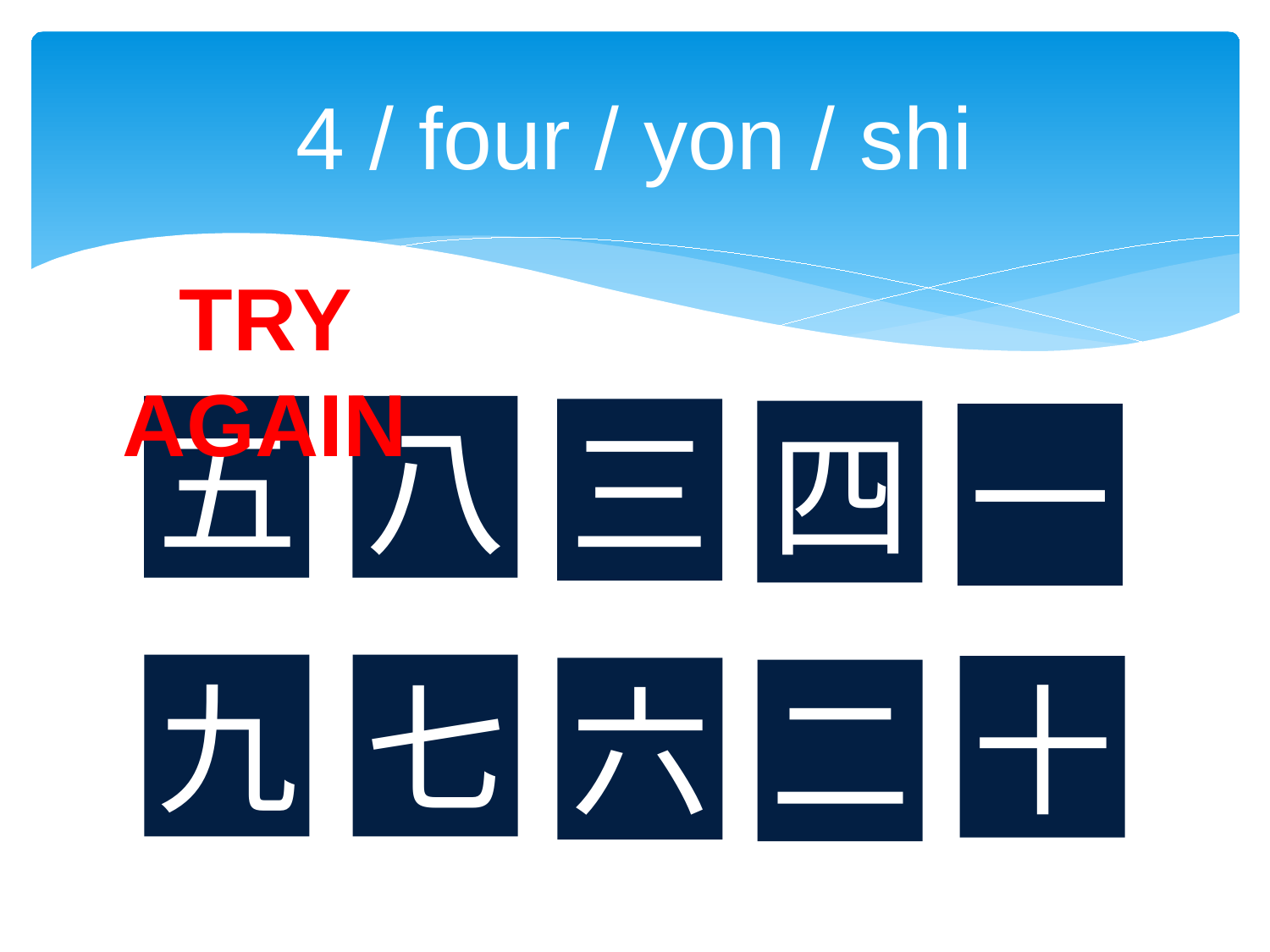

# 4 / four / yon / shi
TRY AGAIN
八
五
三
四
一
七
九
十
六
二